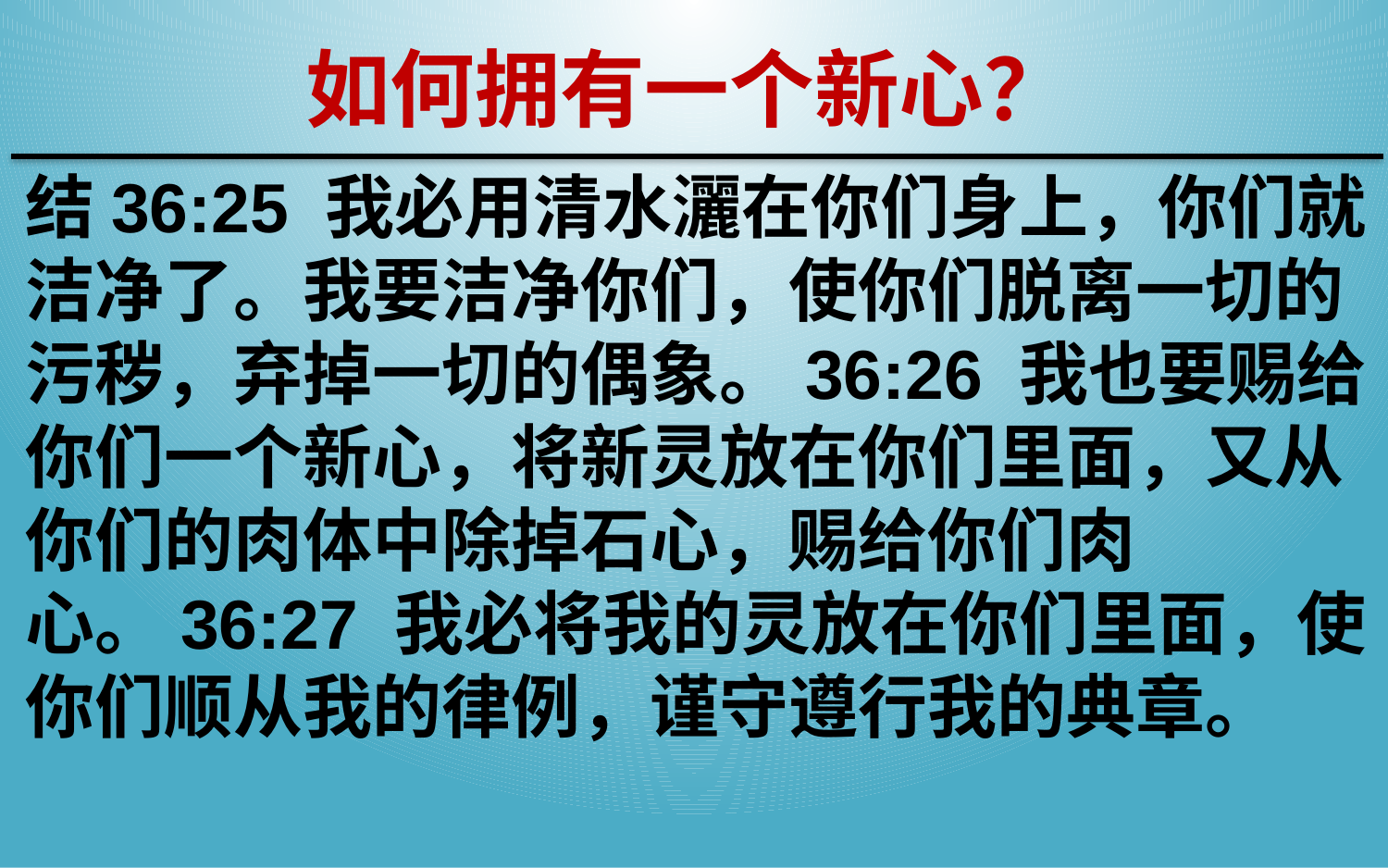

如何拥有一个新心？
结36:25 我必用清水灑在你们身上，你们就洁净了。我要洁净你们，使你们脱离一切的污秽，弃掉一切的偶象。36:26 我也要赐给你们一个新心，将新灵放在你们里面，又从你们的肉体中除掉石心，赐给你们肉心。36:27 我必将我的灵放在你们里面，使你们顺从我的律例，谨守遵行我的典章。